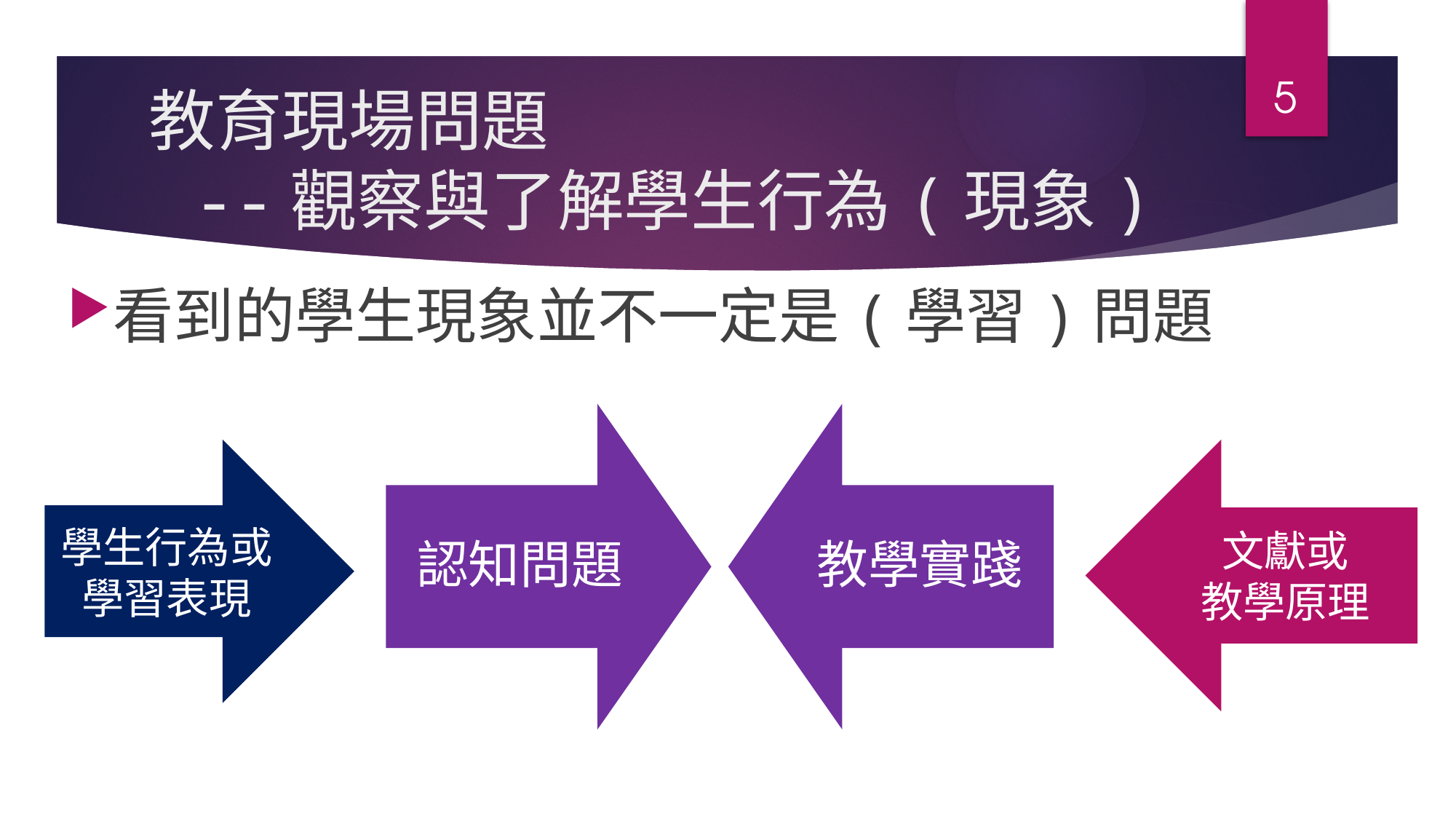

5
# 教育現場問題 --觀察與了解學生行為(現象)
看到的學生現象並不一定是(學習)問題
認知問題
教學實踐
學生行為或學習表現
文獻或
教學原理